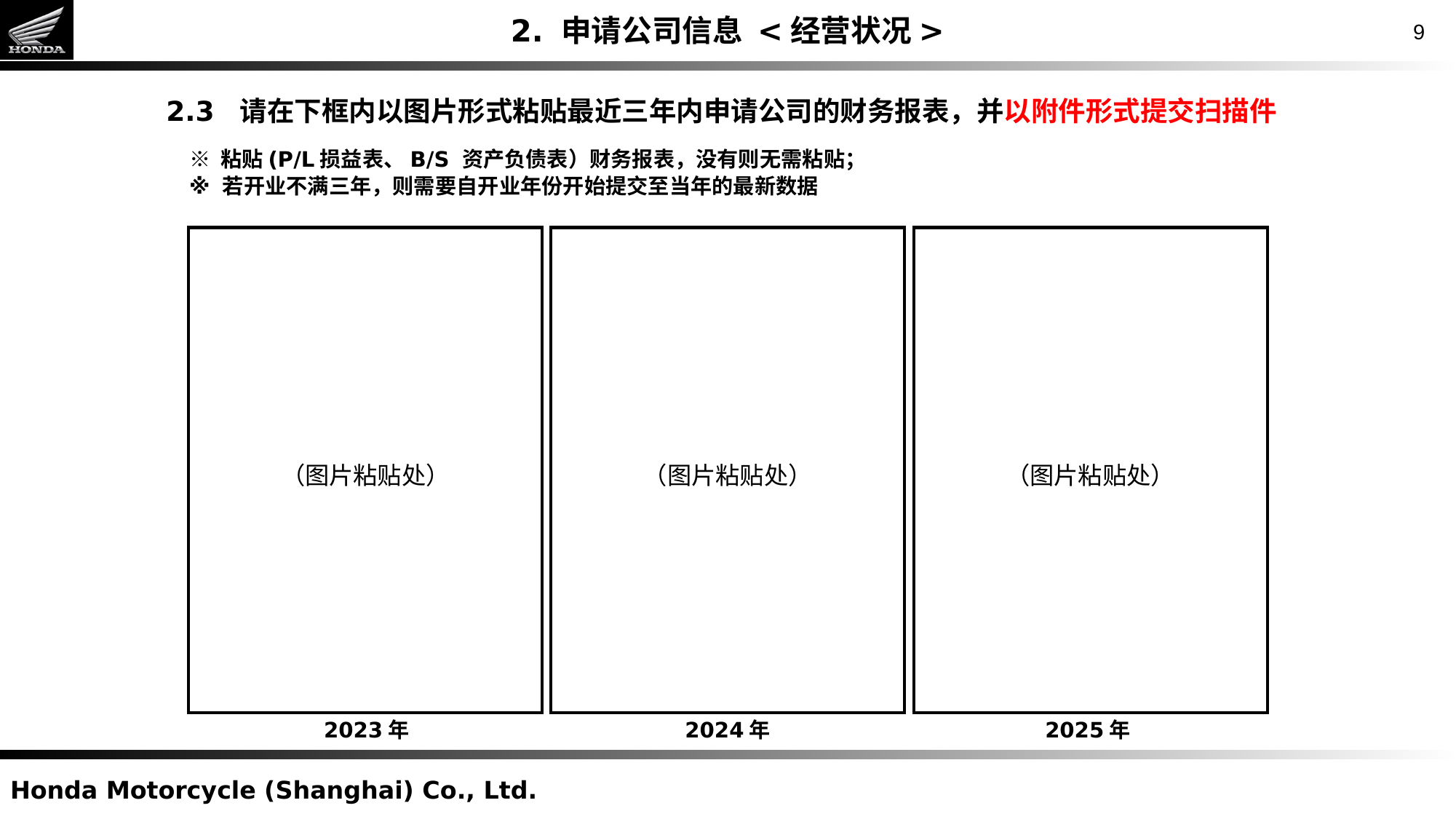

2. 申请公司信息 <经营状况>
2.3  请在下框内以图片形式粘贴最近三年内申请公司的财务报表，并以附件形式提交扫描件
※ 粘贴(P/L损益表、B/S 资产负债表）财务报表，没有则无需粘贴；
※ 若开业不满三年，则需要自开业年份开始提交至当年的最新数据
| （图片粘贴处） |
| --- |
| （图片粘贴处） |
| --- |
| （图片粘贴处） |
| --- |
2023年
2024年
2025年